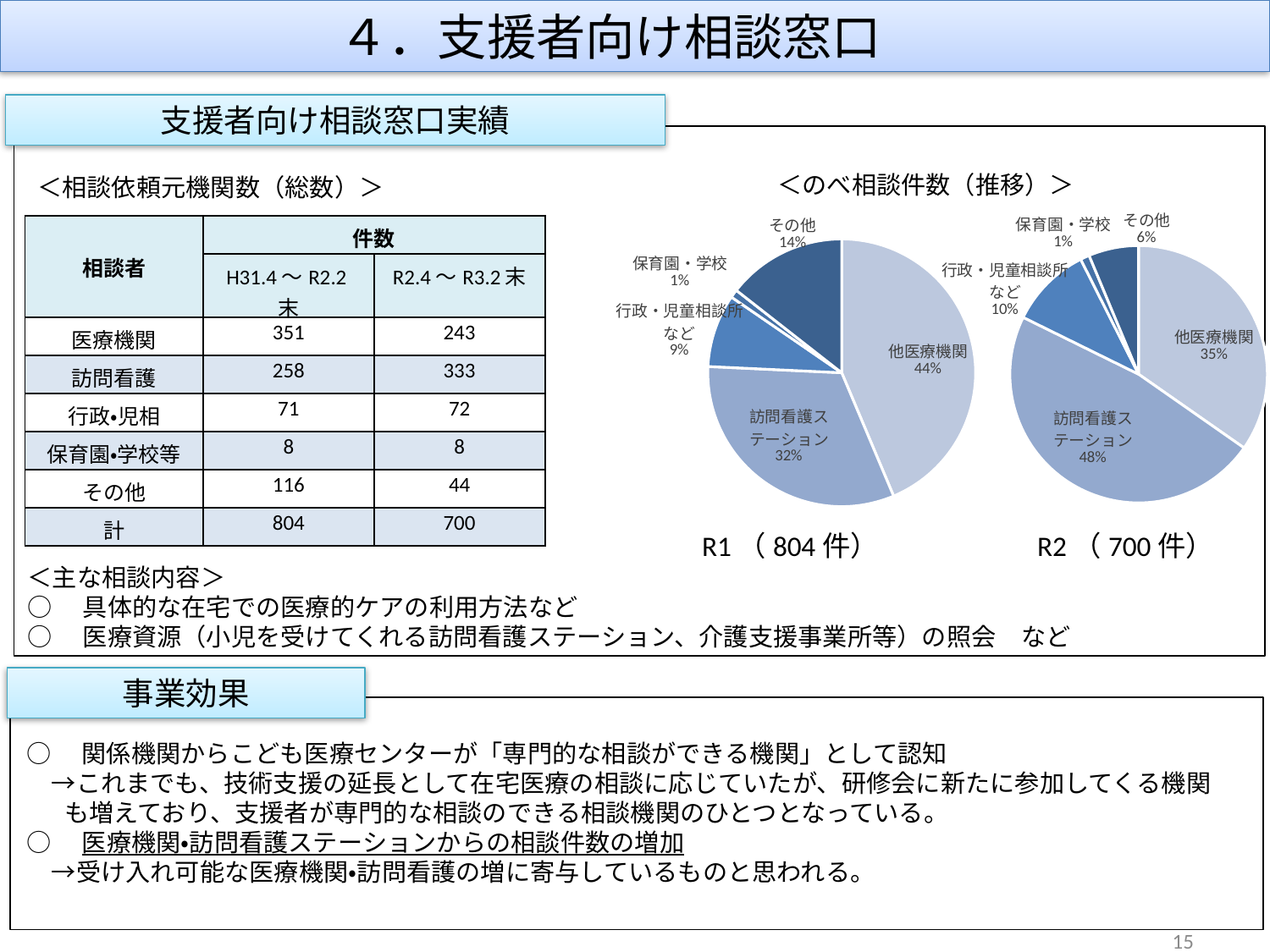

４．支援者向け相談窓口
③こども医療センターの取組み
15
支援者向け相談窓口実績

＜のべ相談件数（推移）＞
＜相談依頼元機関数（総数）＞

### Chart

| Category |  |
|---|---|
| 他医療機関 | 243.0 |
| 訪問看護ステーション | 333.0 |
| 行政・児童相談所など | 72.0 |
| 保育園・学校 | 8.0 |
| その他 | 44.0 |

### Chart

| Category |  |
|---|---|
| 他医療機関 | 351.0 |
| 訪問看護ステーション | 258.0 |
| 行政・児童相談所など | 71.0 |
| 保育園・学校 | 8.0 |
| その他 | 116.0 |
| 相談者 | 件数 |  |
| --- | --- | --- |
|  | H31.4～R2.2末 | R2.4～R3.2末 |
| 医療機関 | 351 | 243 |
| 訪問看護 | 258 | 333 |
| 行政・児相 | 71 | 72 |
| 保育園・学校等 | 8 | 8 |
| その他 | 116 | 44 |
| 計 | 804 | 700 |
R1（804件）
R2（700件）
＜主な相談内容＞
○　具体的な在宅での医療的ケアの利用方法など
○　医療資源（小児を受けてくれる訪問看護ステーション、介護支援事業所等）の照会　など
事業効果

○　関係機関からこども医療センターが「専門的な相談ができる機関」として認知
　→これまでも、技術支援の延長として在宅医療の相談に応じていたが、研修会に新たに参加してくる機関も増えており、支援者が専門的な相談のできる相談機関のひとつとなっている。
○　医療機関・訪問看護ステーションからの相談件数の増加
　→受け入れ可能な医療機関・訪問看護の増に寄与しているものと思われる。
15